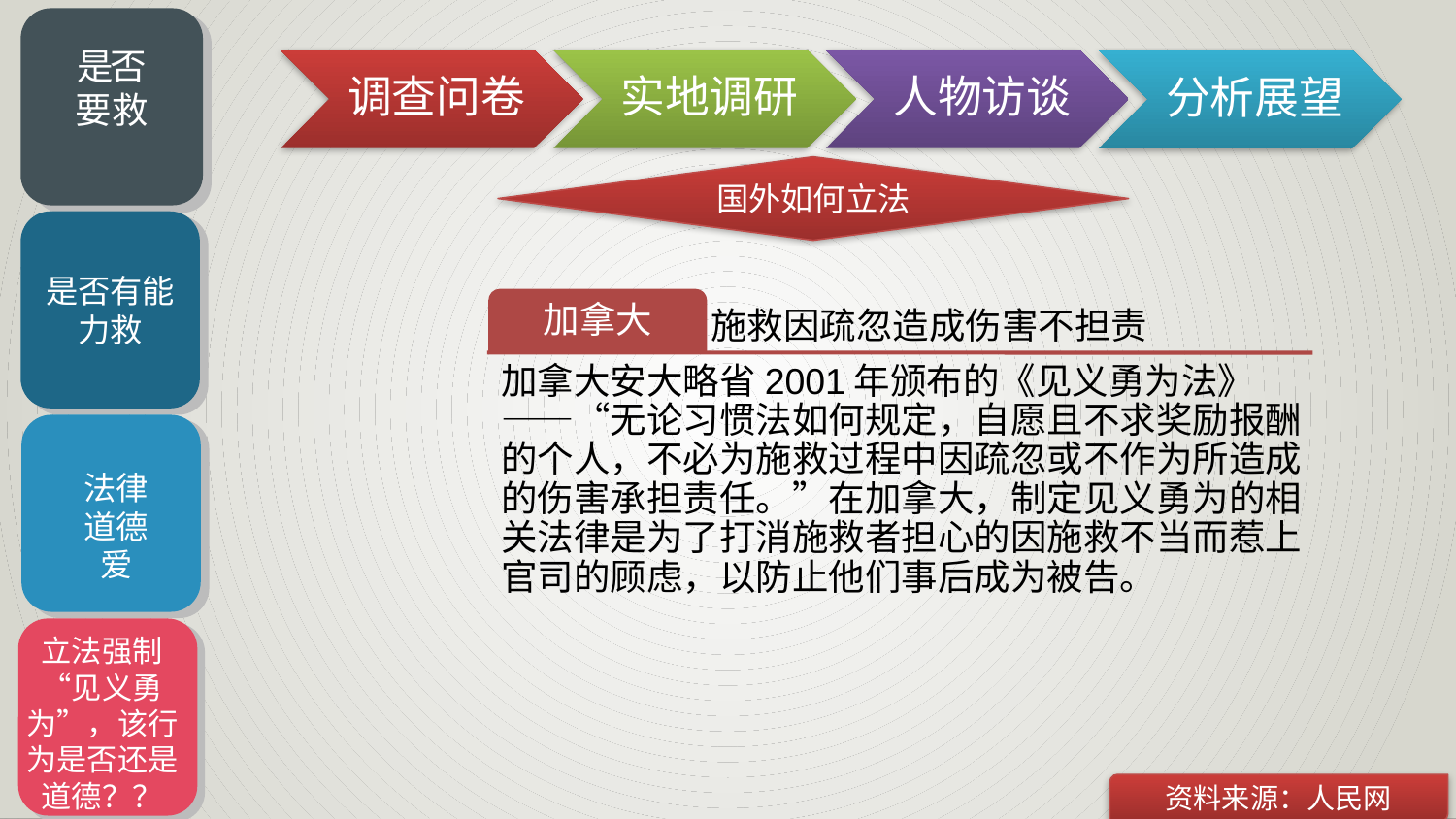

是否
要救

调查问卷
实地调研
人物访谈
分析展望
国外如何立法
是否有能力救

加拿大
施救因疏忽造成伤害不担责

加拿大安大略省2001年颁布的《见义勇为法》——“无论习惯法如何规定，自愿且不求奖励报酬的个人，不必为施救过程中因疏忽或不作为所造成的伤害承担责任。”在加拿大，制定见义勇为的相关法律是为了打消施救者担心的因施救不当而惹上官司的顾虑，以防止他们事后成为被告。

法律
道德
爱

立法强制“见义勇为”，该行为是否还是道德？？
资料来源：人民网